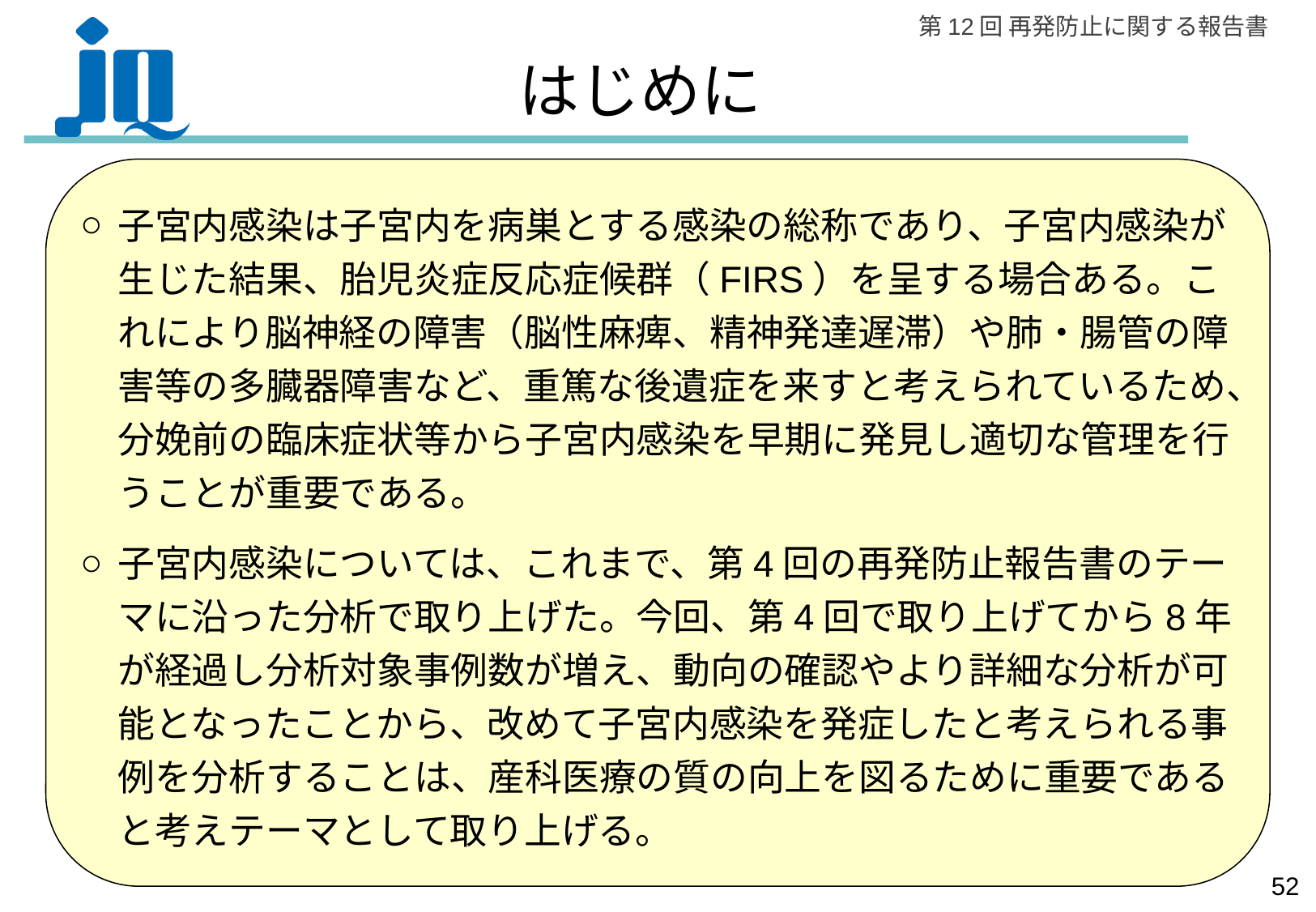

# はじめに
子宮内感染は子宮内を病巣とする感染の総称であり、子宮内感染が生じた結果、胎児炎症反応症候群（FIRS）を呈する場合ある。これにより脳神経の障害（脳性麻痺、精神発達遅滞）や肺・腸管の障害等の多臓器障害など、重篤な後遺症を来すと考えられているため、分娩前の臨床症状等から子宮内感染を早期に発見し適切な管理を行うことが重要である。
子宮内感染については、これまで、第4回の再発防止報告書のテーマに沿った分析で取り上げた。今回、第4回で取り上げてから8年が経過し分析対象事例数が増え、動向の確認やより詳細な分析が可能となったことから、改めて子宮内感染を発症したと考えられる事例を分析することは、産科医療の質の向上を図るために重要であると考えテーマとして取り上げる。
52